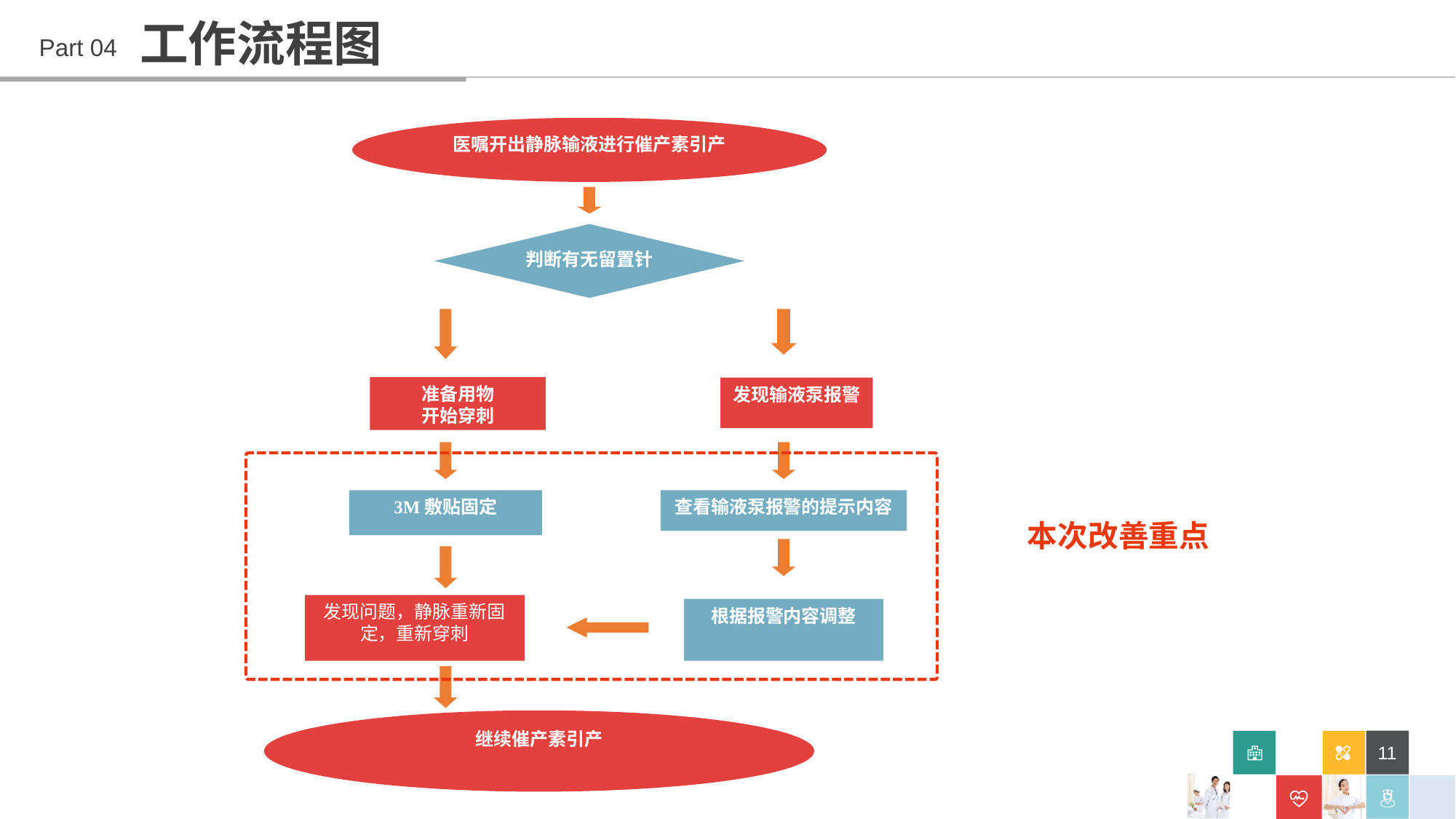

工作流程图
Part 04

医嘱开出静脉输液进行催产素引产

判断有无留置针

准备用物
开始穿刺

发现输液泵报警

3M敷贴固定
查看输液泵报警的提示内容

发现问题，静脉重新固定，重新穿刺
根据报警内容调整

继续催产素引产

本次改善重点